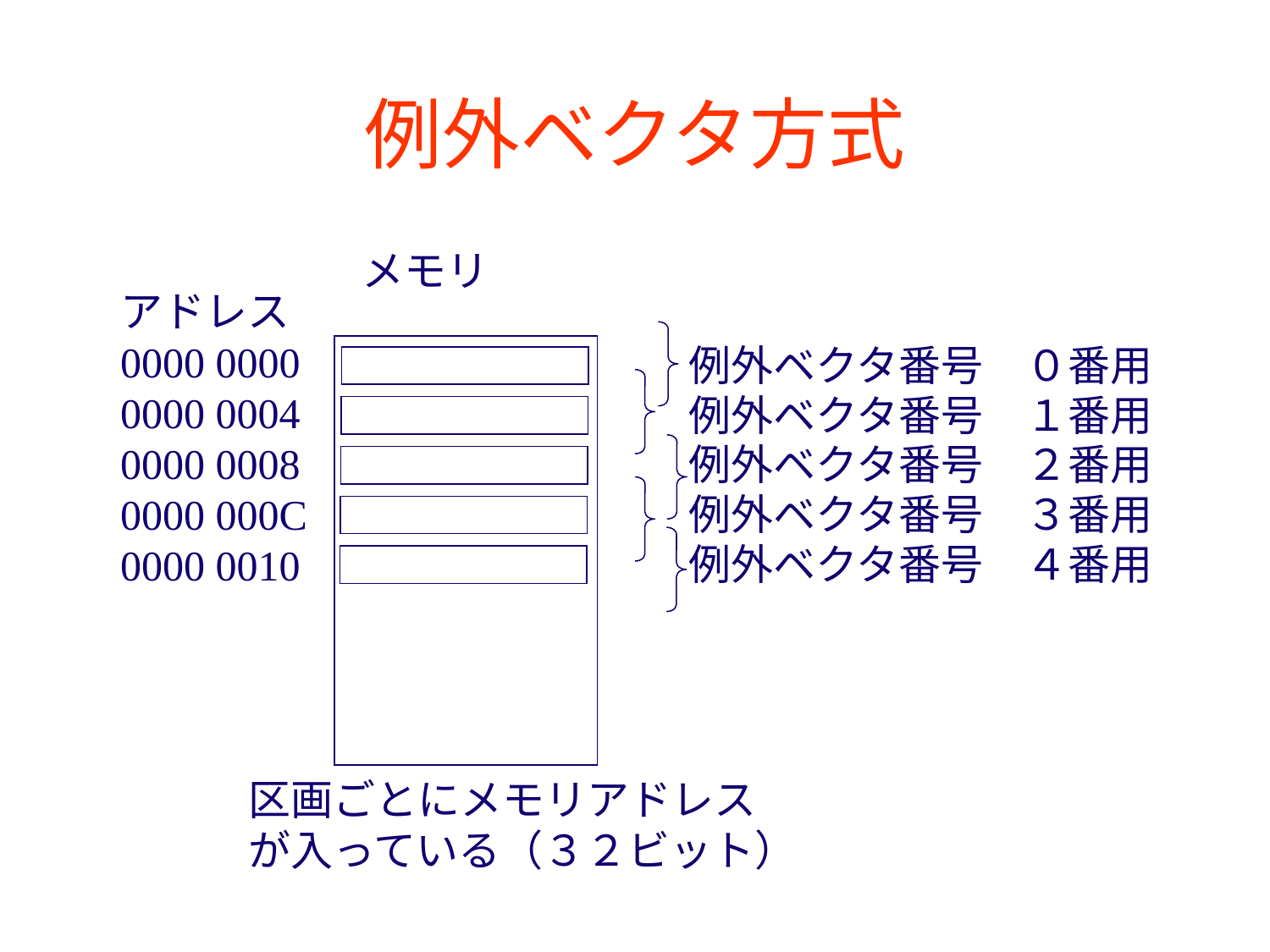

# 例外ベクタ方式
メモリ
アドレス
0000 0000
0000 0004
0000 0008
0000 000C
0000 0010

例外ベクタ番号　０番用

例外ベクタ番号　１番用

例外ベクタ番号　２番用

例外ベクタ番号　３番用

例外ベクタ番号　４番用

区画ごとにメモリアドレス
が入っている（３２ビット）